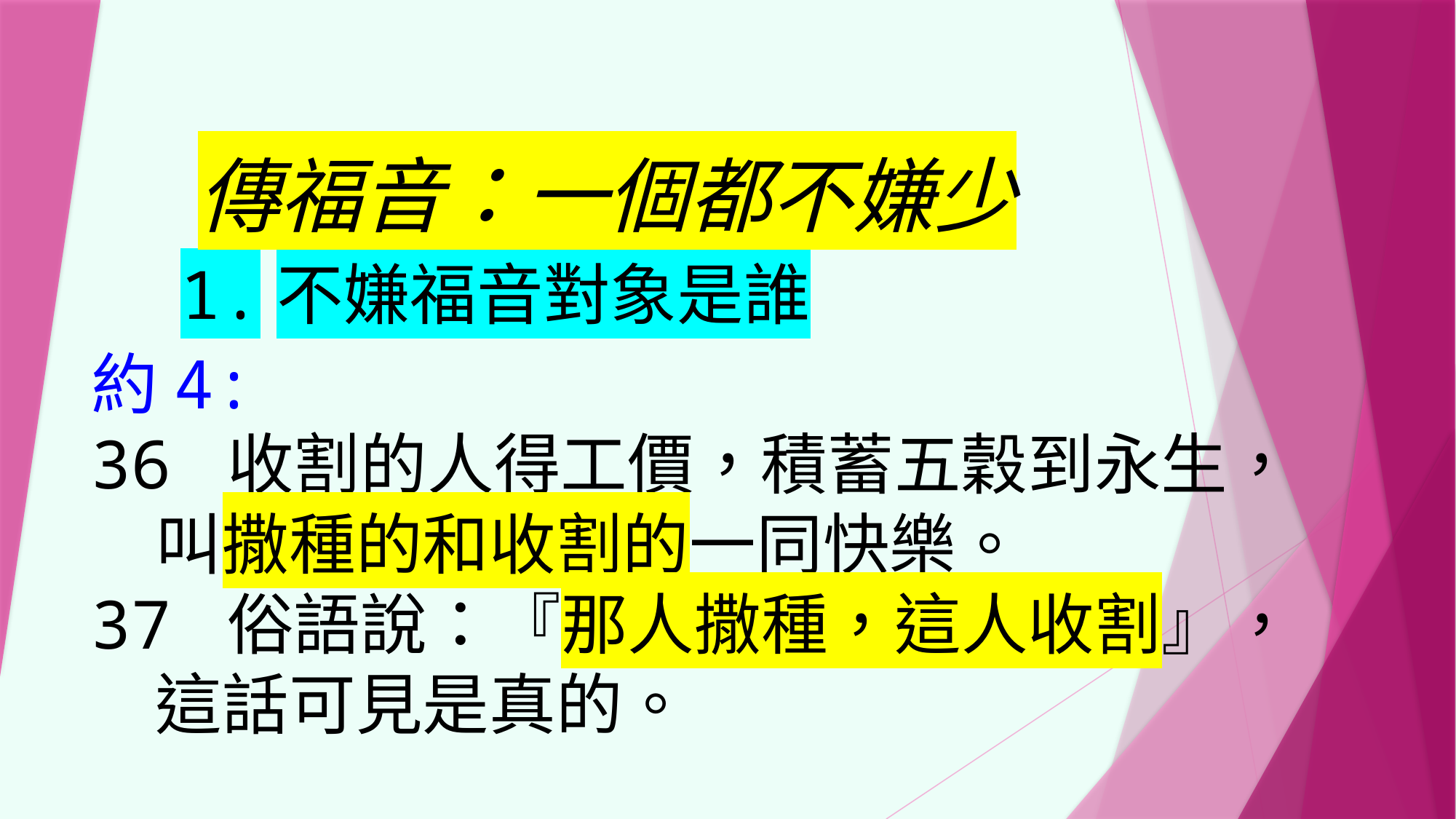

傳福音：一個都不嫌少
1.不嫌福音對象是誰

約4:
36 收割的人得工價，積蓄五穀到永生，叫撒種的和收割的一同快樂。
37 俗語說：『那人撒種，這人收割』，這話可見是真的。